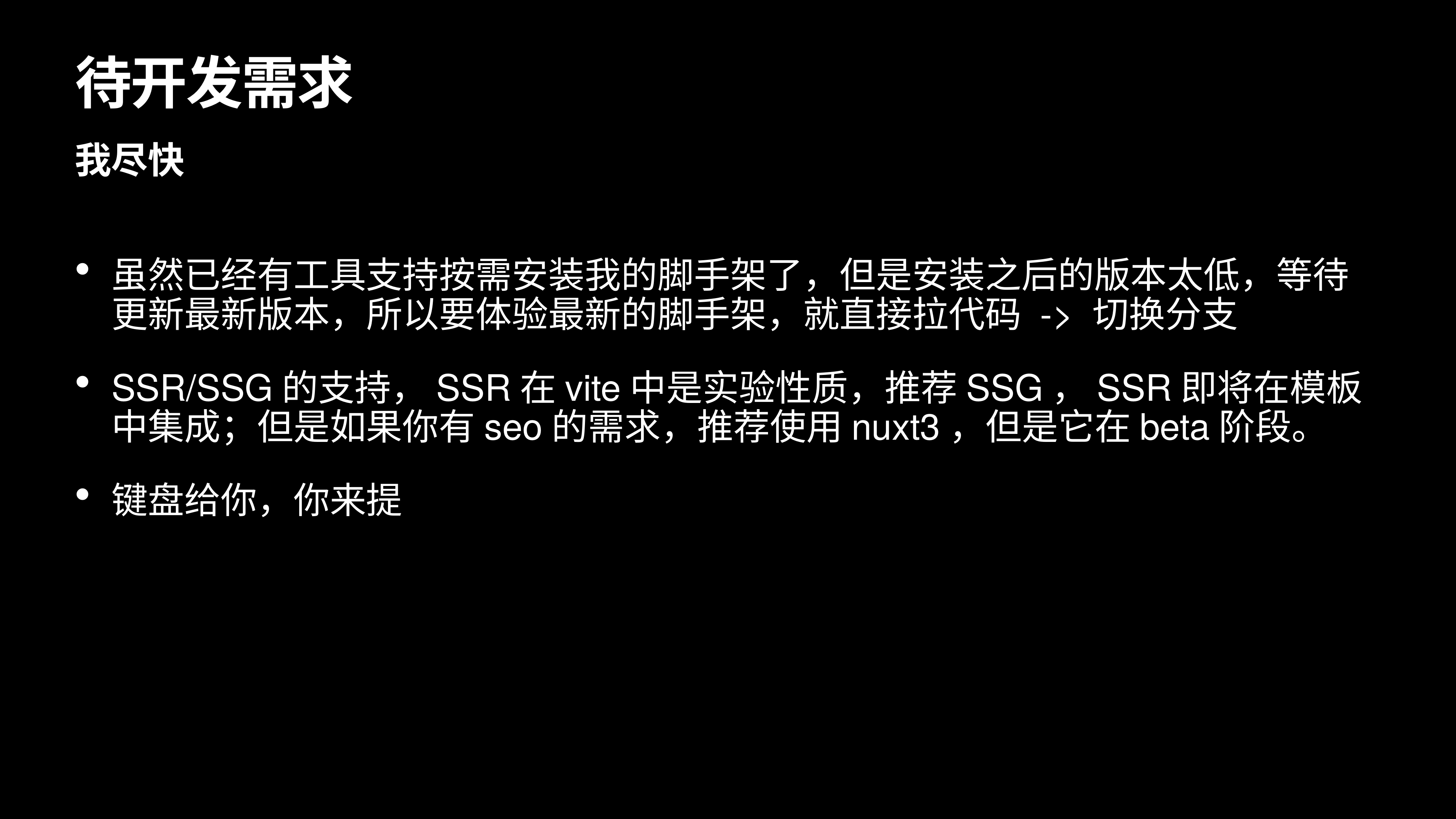

# 待开发需求
我尽快
虽然已经有工具支持按需安装我的脚手架了，但是安装之后的版本太低，等待更新最新版本，所以要体验最新的脚手架，就直接拉代码 -> 切换分支
SSR/SSG的支持，SSR在vite中是实验性质，推荐SSG，SSR即将在模板中集成；但是如果你有seo的需求，推荐使用nuxt3，但是它在beta阶段。
键盘给你，你来提